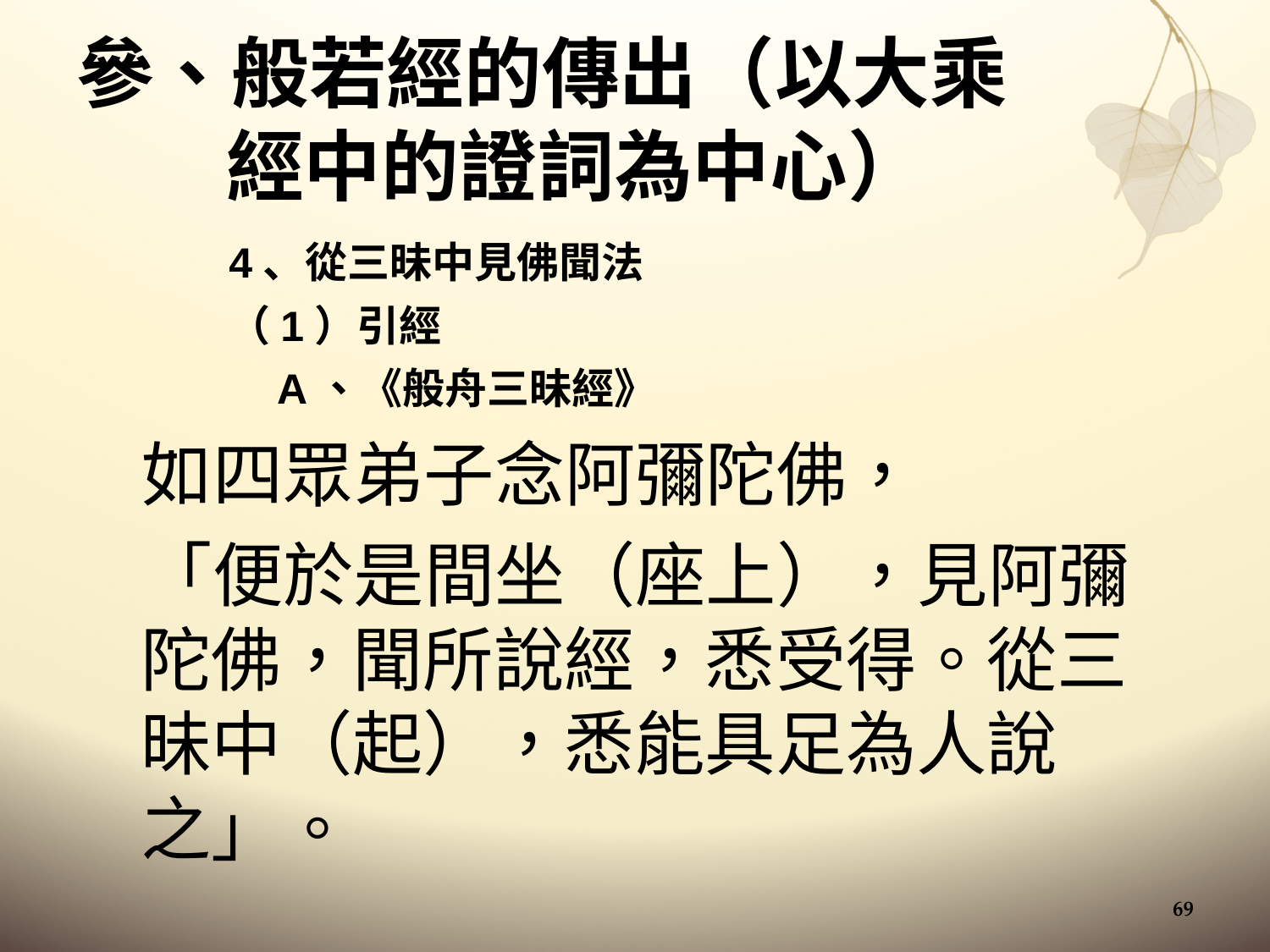

# 參、般若經的傳出（以大乘經中的證詞為中心）
4、從三昧中見佛聞法
（1）引經
A、《般舟三昧經》
如四眾弟子念阿彌陀佛，
「便於是間坐（座上），見阿彌陀佛，聞所說經，悉受得。從三昧中（起），悉能具足為人說之」。
69